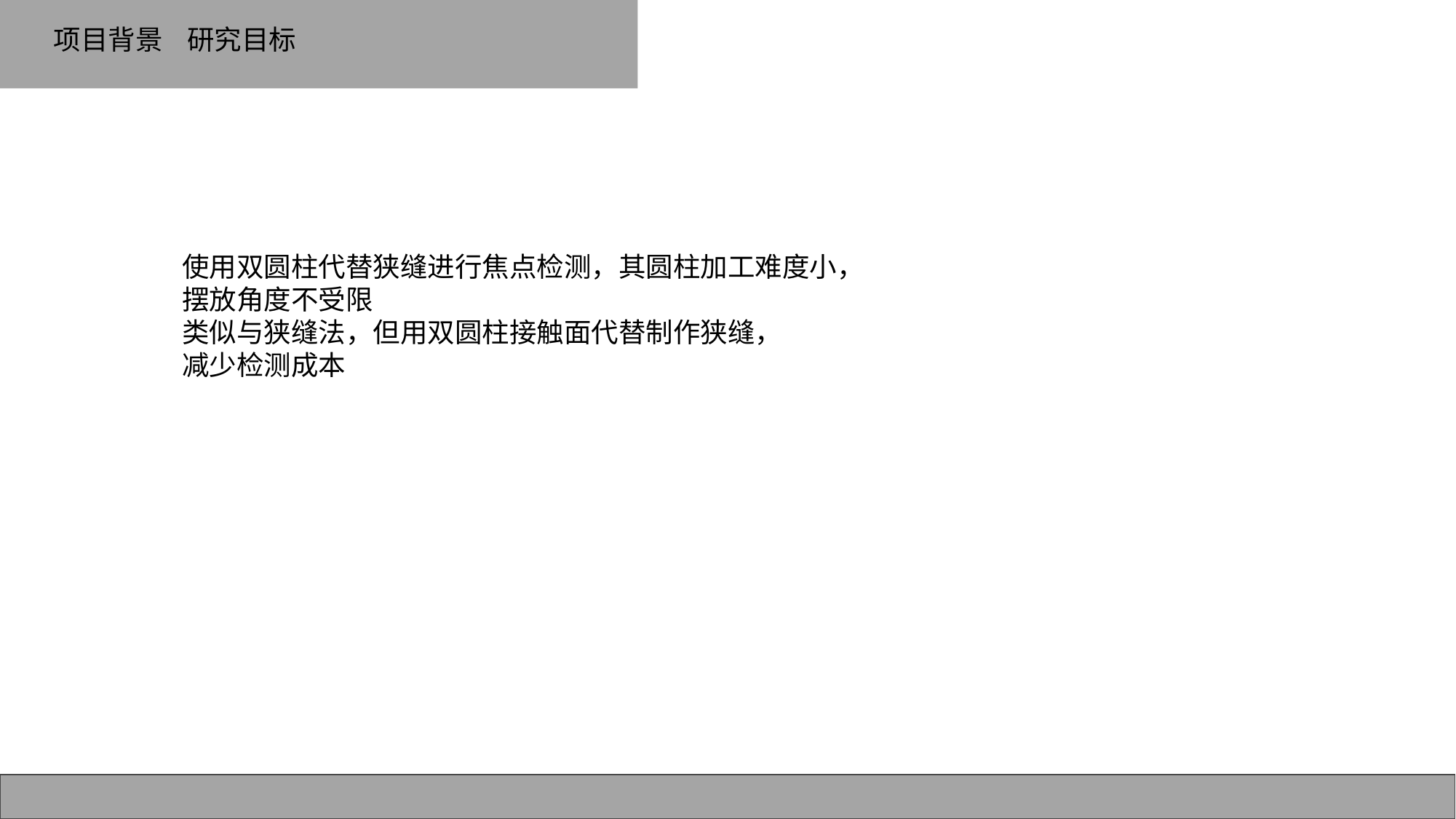

项目背景    研究目标
使用双圆柱代替狭缝进行焦点检测，其圆柱加工难度小，摆放角度不受限
类似与狭缝法，但用双圆柱接触面代替制作狭缝，减少检测成本